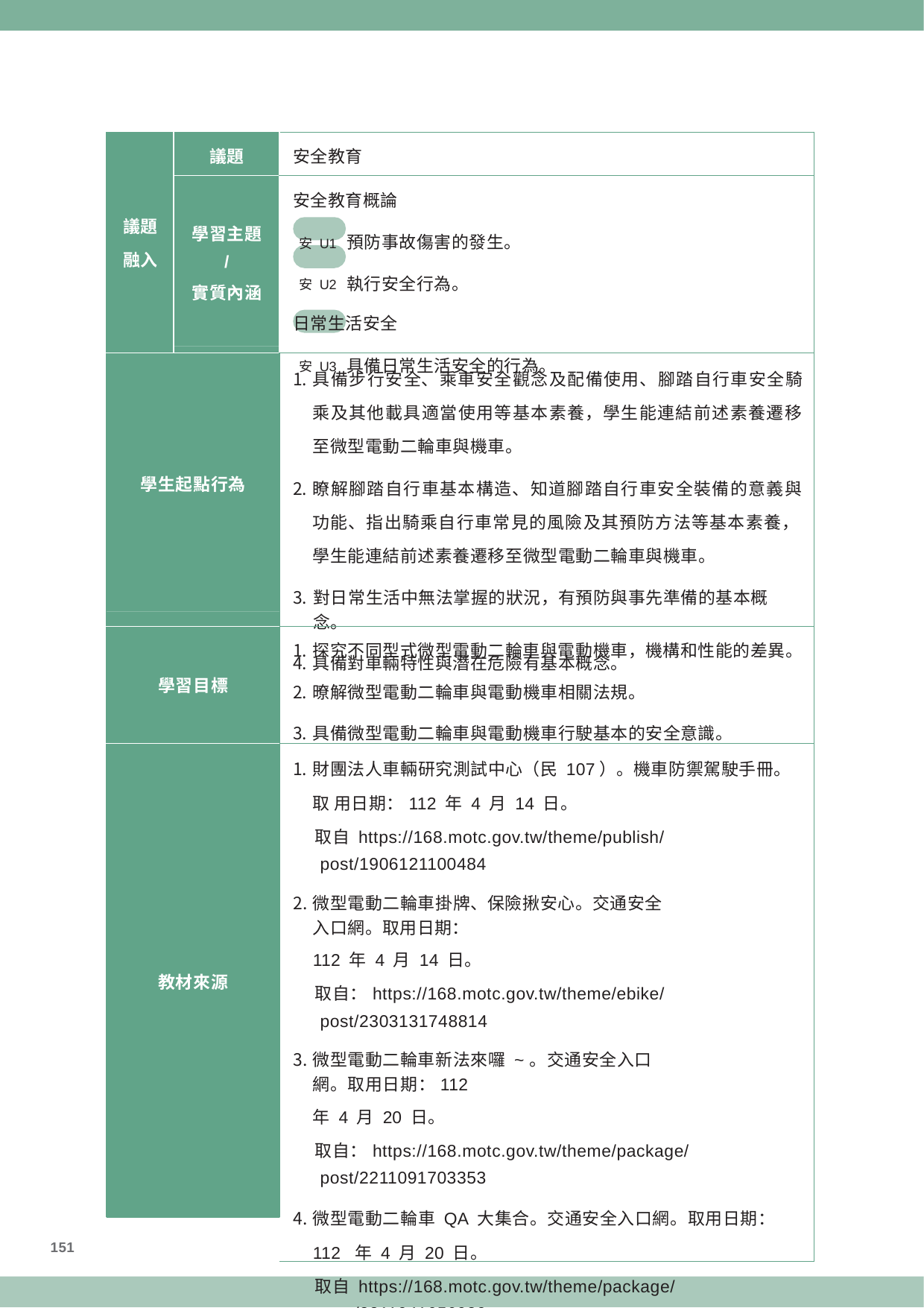

| 議題 融入 | 議題 | 安全教育 |
| --- | --- | --- |
|  | 學習主題 / 實質內涵 | 安全教育概論 安 U1 預防事故傷害的發生。 安 U2 執行安全行為。 日常生活安全 安 U3 具備日常生活安全的行為。 |
| 學生起點行為 |  | 具備步行安全、乘車安全觀念及配備使用、腳踏自行車安全騎 乘及其他載具適當使用等基本素養，學生能連結前述素養遷移 至微型電動二輪車與機車。 瞭解腳踏自行車基本構造、知道腳踏自行車安全裝備的意義與 功能、指出騎乘自行車常見的風險及其預防方法等基本素養， 學生能連結前述素養遷移至微型電動二輪車與機車。 對日常生活中無法掌握的狀況，有預防與事先準備的基本概念。 具備對車輛特性與潛在危險有基本概念。 |
| 學習目標 |  | 探究不同型式微型電動二輪車與電動機車，機構和性能的差異。 暸解微型電動二輪車與電動機車相關法規。 具備微型電動二輪車與電動機車行駛基本的安全意識。 |
| 教材來源 |  | 財團法人車輛研究測試中心（民 107）。機車防禦駕駛手冊。取 用日期：112 年 4 月 14 日。 取自 https://168.motc.gov.tw/theme/publish/ post/1906121100484 微型電動二輪車掛牌、保險揪安心。交通安全入口網。取用日期： 112 年 4 月 14 日。 取自：https://168.motc.gov.tw/theme/ebike/ post/2303131748814 微型電動二輪車新法來囉 ~。交通安全入口網。取用日期：112 年 4 月 20 日。 取自：https://168.motc.gov.tw/theme/package/ post/2211091703353 微型電動二輪車 QA 大集合。交通安全入口網。取用日期：112 年 4 月 20 日。 取自 https://168.motc.gov.tw/theme/package/ post/2211041656029 |

151